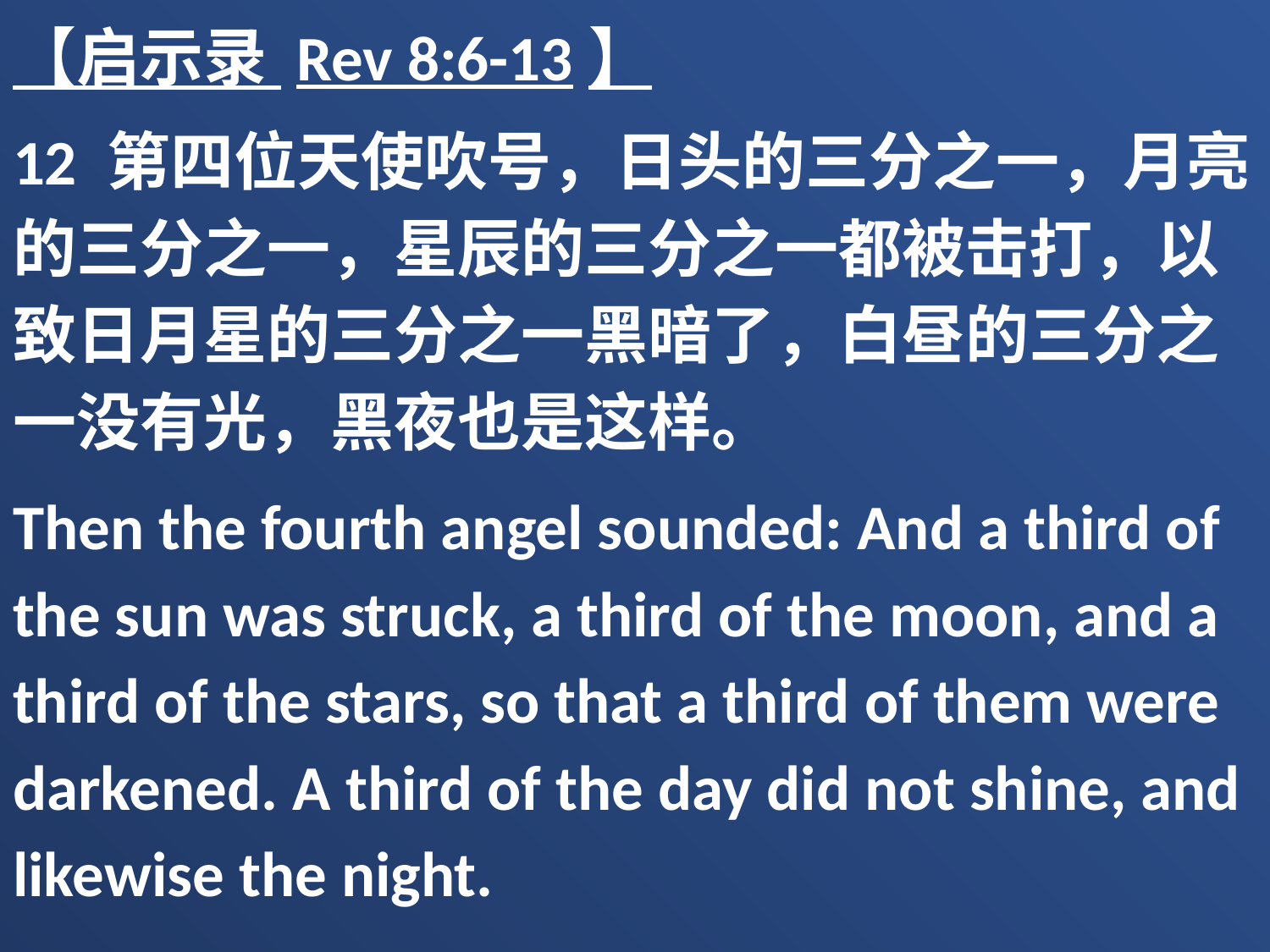

【启示录 Rev 8:6-13】
12 第四位天使吹号，日头的三分之一，月亮的三分之一，星辰的三分之一都被击打，以致日月星的三分之一黑暗了，白昼的三分之一没有光，黑夜也是这样。
Then the fourth angel sounded: And a third of the sun was struck, a third of the moon, and a third of the stars, so that a third of them were darkened. A third of the day did not shine, and likewise the night.